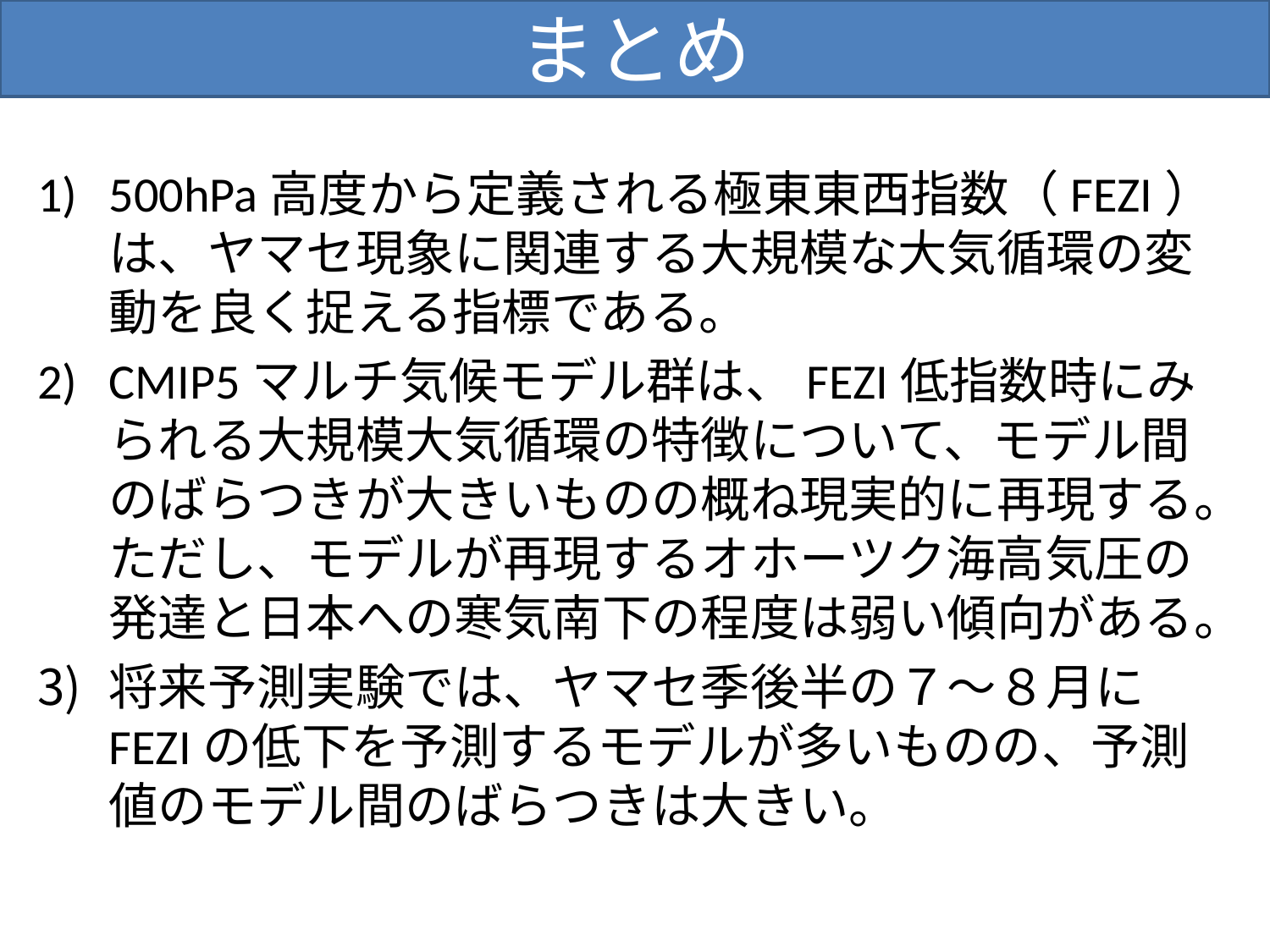

まとめ
500hPa高度から定義される極東東西指数（FEZI）は、ヤマセ現象に関連する大規模な大気循環の変動を良く捉える指標である。
CMIP5マルチ気候モデル群は、FEZI低指数時にみられる大規模大気循環の特徴について、モデル間のばらつきが大きいものの概ね現実的に再現する。ただし、モデルが再現するオホーツク海高気圧の発達と日本への寒気南下の程度は弱い傾向がある。
将来予測実験では、ヤマセ季後半の７～８月にFEZIの低下を予測するモデルが多いものの、予測値のモデル間のばらつきは大きい。